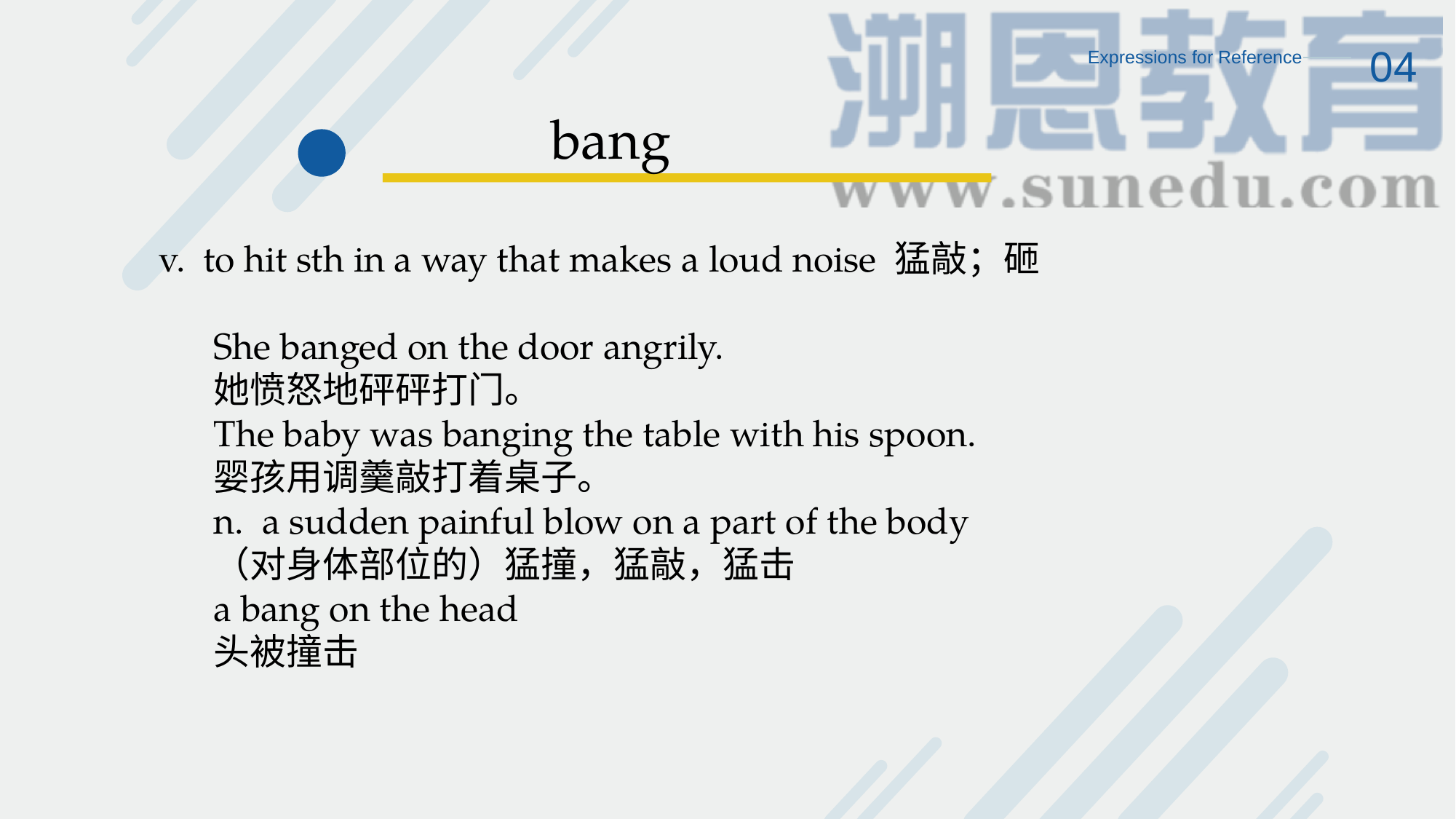

04
Expressions for Reference
bang

v.  to hit sth in a way that makes a loud noise 猛敲；砸

She banged on the door angrily.
她愤怒地砰砰打门。
The baby was banging the table with his spoon.
婴孩用调羹敲打着桌子。
n.  a sudden painful blow on a part of the body
（对身体部位的）猛撞，猛敲，猛击
a bang on the head
头被撞击